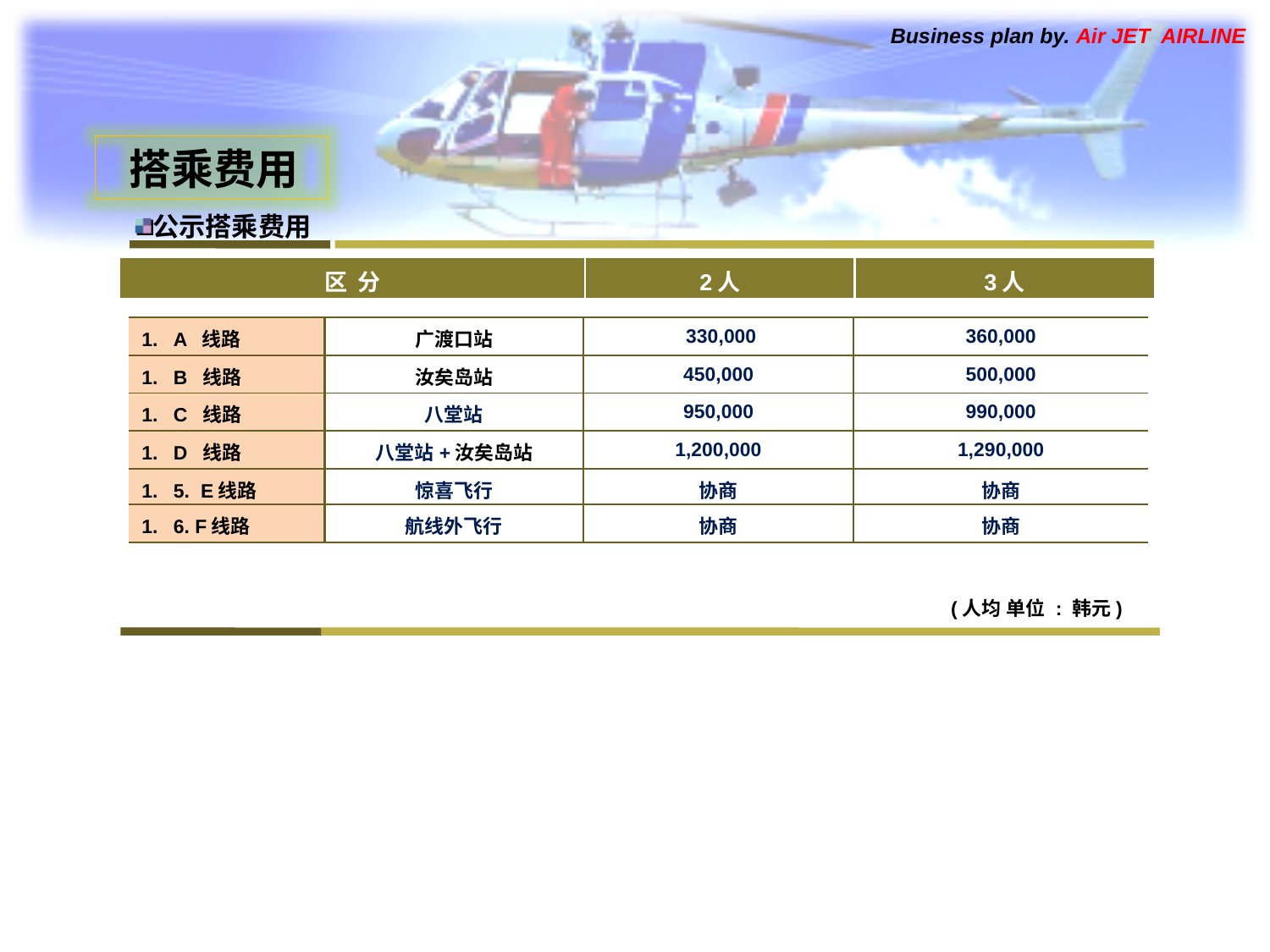

Business plan by. Air JET  AIRLINE
 搭乘费用
公示搭乘费用

| 区 分 | 2人 | 3人 |
| --- | --- | --- |
| A 线路 | 广渡口站 | 330,000 | 360,000 |
| --- | --- | --- | --- |
| B 线路 | 汝矣岛站 | 450,000 | 500,000 |
| C 线路 | 八堂站 | 950,000 | 990,000 |
| D 线路 | 八堂站+汝矣岛站 | 1,200,000 | 1,290,000 |
| 5. E线路 | 惊喜飞行 | 协商 | 协商 |
| 6. F线路 | 航线外飞行 | 协商 | 协商 |
(人均 单位 : 韩元)